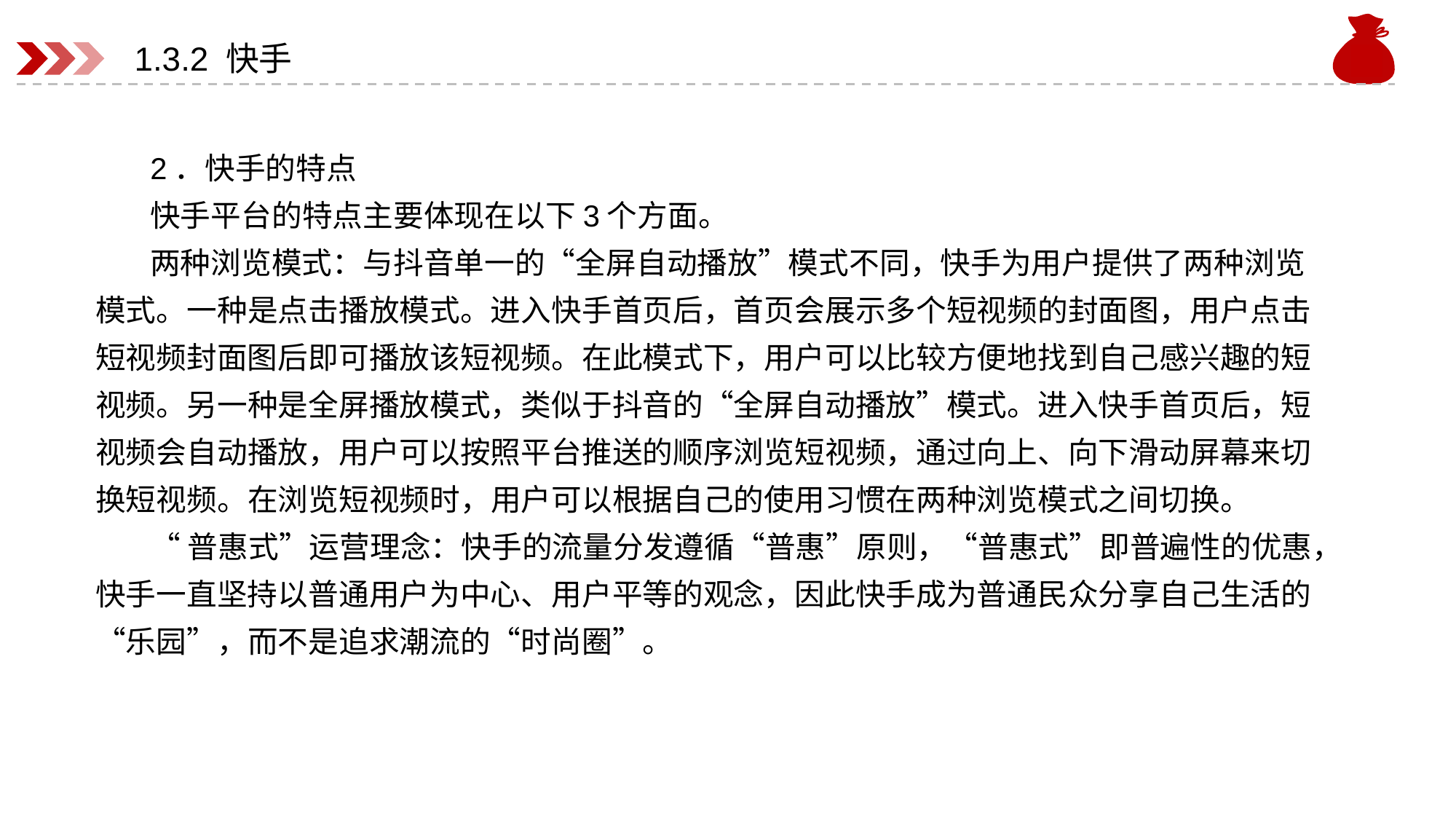

# 1.3.2 快手
31
2．快手的特点
快手平台的特点主要体现在以下3个方面。
两种浏览模式：与抖音单一的“全屏自动播放”模式不同，快手为用户提供了两种浏览模式。一种是点击播放模式。进入快手首页后，首页会展示多个短视频的封面图，用户点击短视频封面图后即可播放该短视频。在此模式下，用户可以比较方便地找到自己感兴趣的短视频。另一种是全屏播放模式，类似于抖音的“全屏自动播放”模式。进入快手首页后，短视频会自动播放，用户可以按照平台推送的顺序浏览短视频，通过向上、向下滑动屏幕来切换短视频。在浏览短视频时，用户可以根据自己的使用习惯在两种浏览模式之间切换。
“普惠式”运营理念：快手的流量分发遵循“普惠”原则，“普惠式”即普遍性的优惠，快手一直坚持以普通用户为中心、用户平等的观念，因此快手成为普通民众分享自己生活的“乐园”，而不是追求潮流的“时尚圈”。